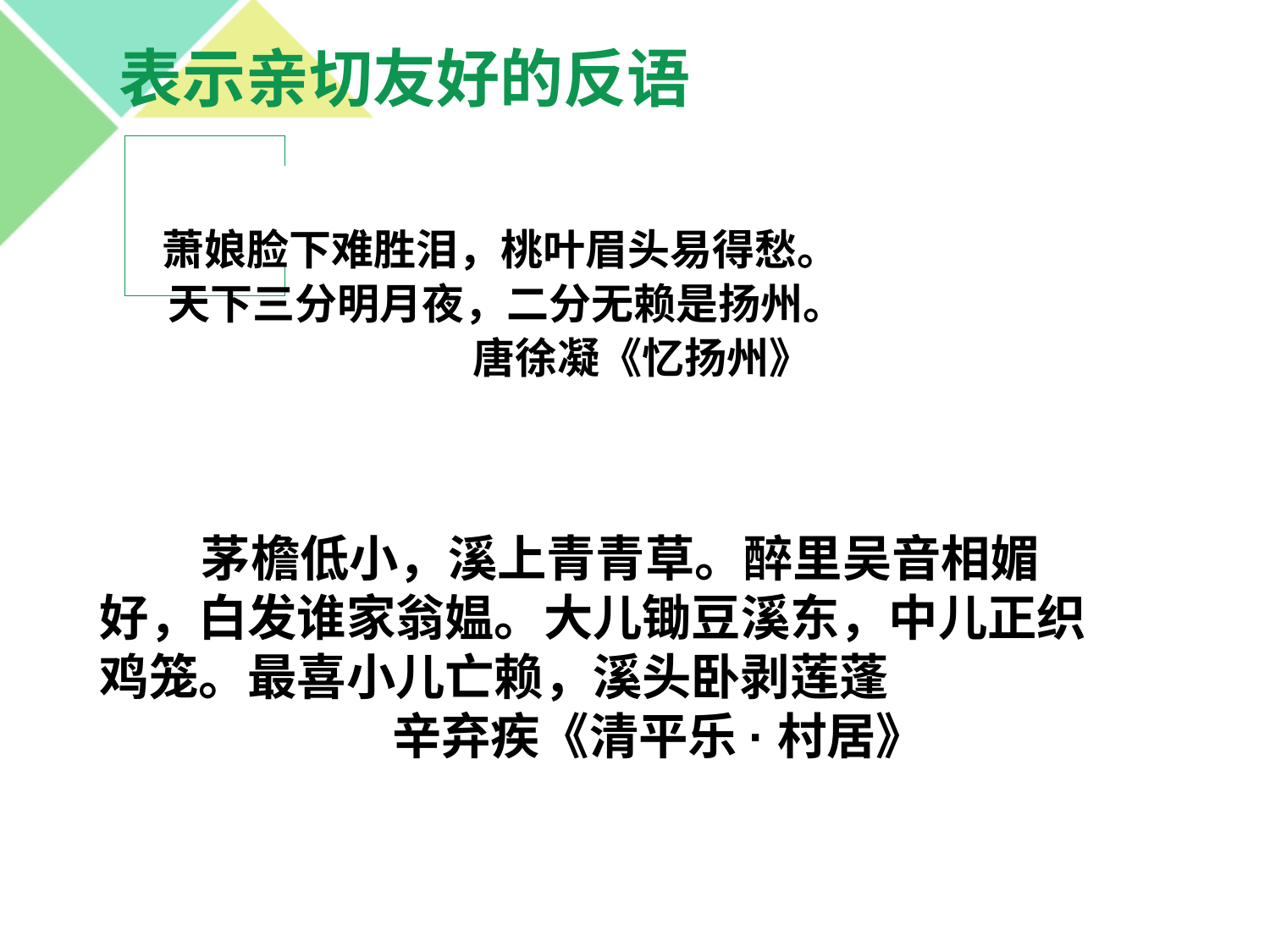

表示亲切友好的反语
   萧娘脸下难胜泪，桃叶眉头易得愁。
   天下三分明月夜，二分无赖是扬州。
                                   唐徐凝《忆扬州》

        茅檐低小，溪上青青草。醉里吴音相媚好，白发谁家翁媪。大儿锄豆溪东，中儿正织鸡笼。最喜小儿亡赖，溪头卧剥莲蓬
                         辛弃疾《清平乐·村居》